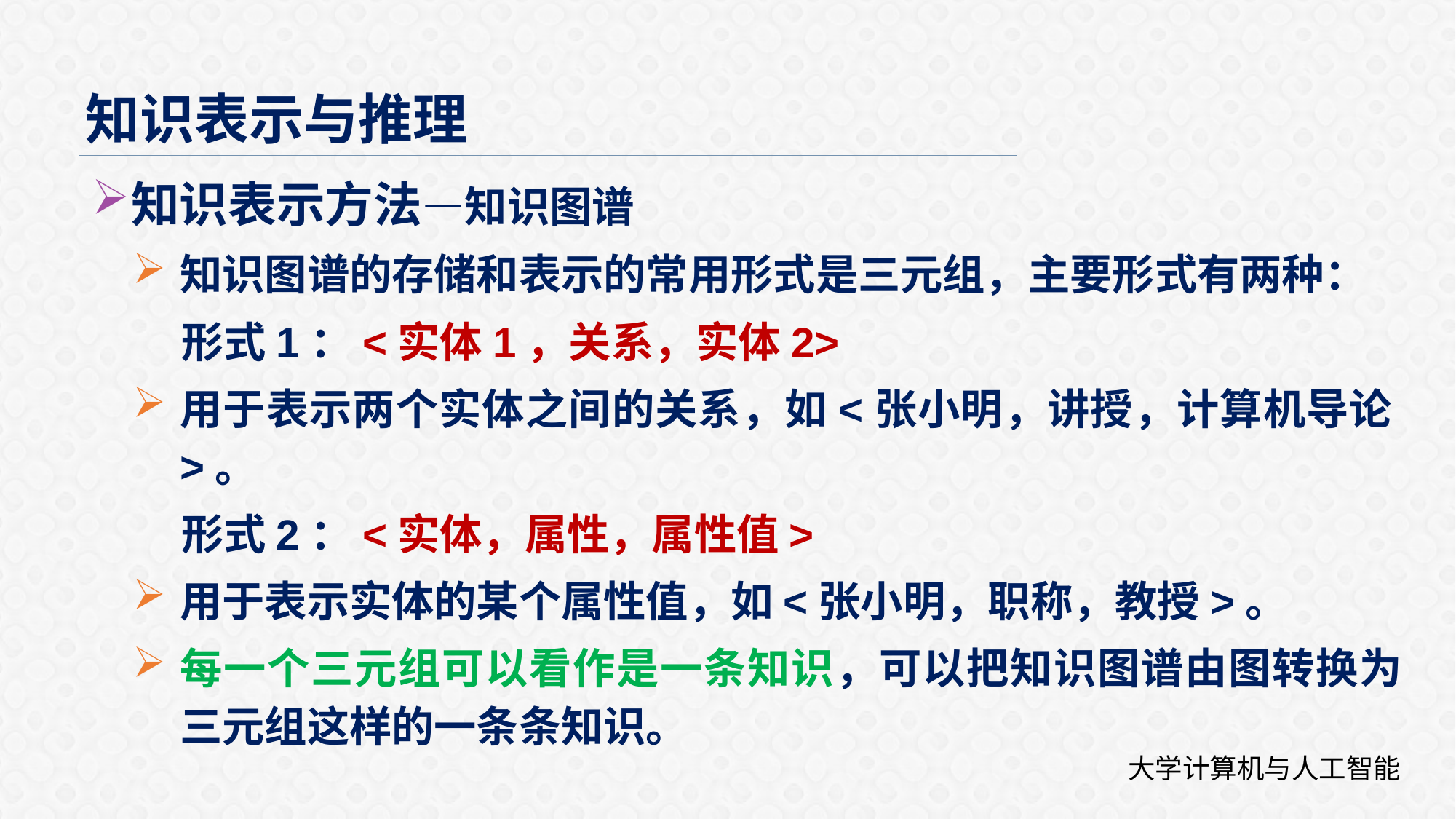

知识表示与推理
知识表示方法—知识图谱
知识图谱的存储和表示的常用形式是三元组，主要形式有两种：
    形式1：<实体1，关系，实体2>
用于表示两个实体之间的关系，如<张小明，讲授，计算机导论>。
    形式2：<实体，属性，属性值>
用于表示实体的某个属性值，如<张小明，职称，教授>。
每一个三元组可以看作是一条知识，可以把知识图谱由图转换为三元组这样的一条条知识。